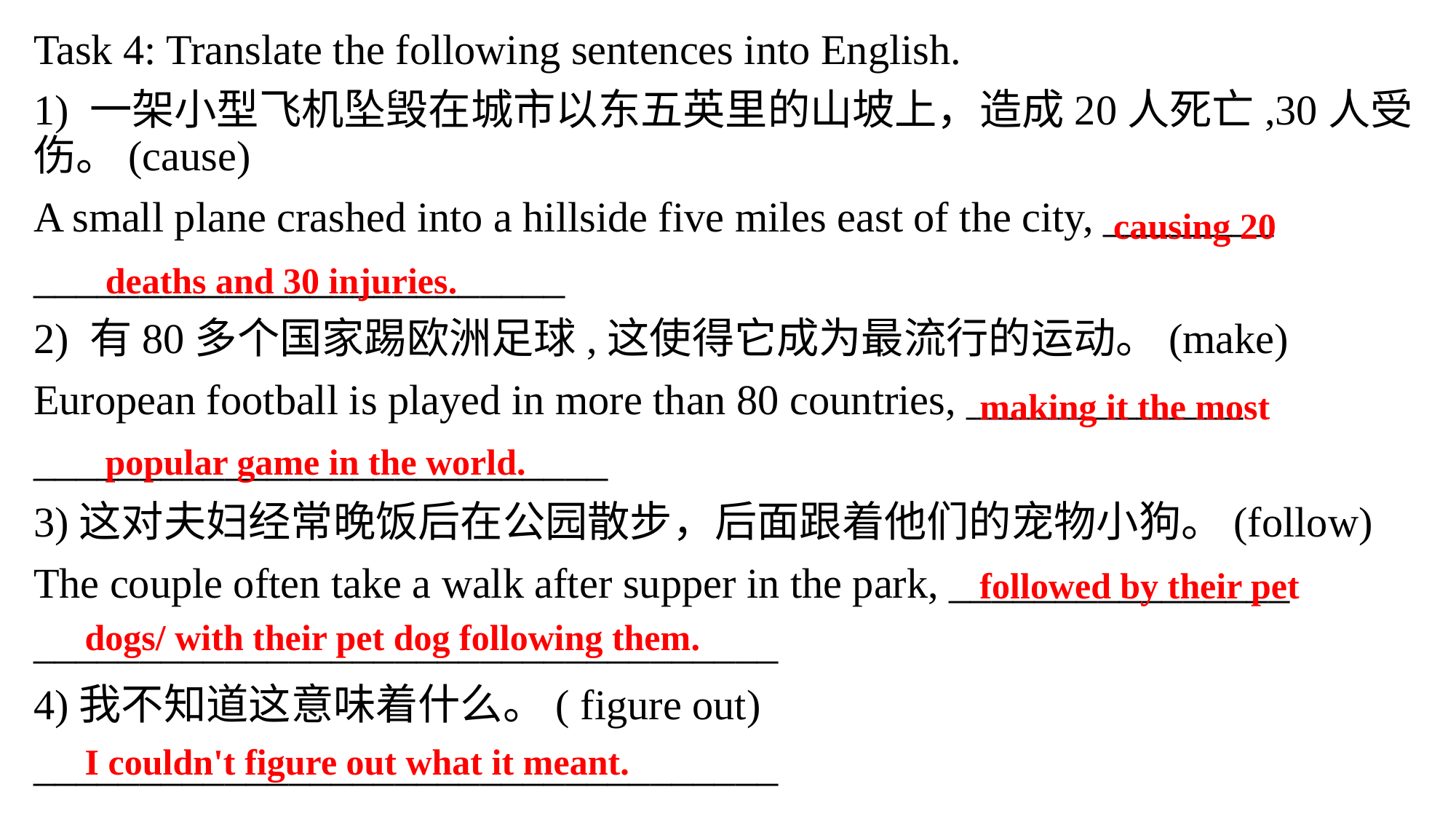

Task 4: Translate the following sentences into English.
1) 一架小型飞机坠毁在城市以东五英里的山坡上，造成20人死亡,30人受伤。(cause)
A small plane crashed into a hillside five miles east of the city, ________
_________________________
2) 有80多个国家踢欧洲足球,这使得它成为最流行的运动。(make)
European football is played in more than 80 countries, _____________
___________________________
3)这对夫妇经常晚饭后在公园散步，后面跟着他们的宠物小狗。(follow)
The couple often take a walk after supper in the park, ________________
___________________________________
4)我不知道这意味着什么。( figure out)
___________________________________
causing 20
deaths and 30 injuries.
making it the most
popular game in the world.
followed by their pet
dogs/ with their pet dog following them.
I couldn't figure out what it meant.